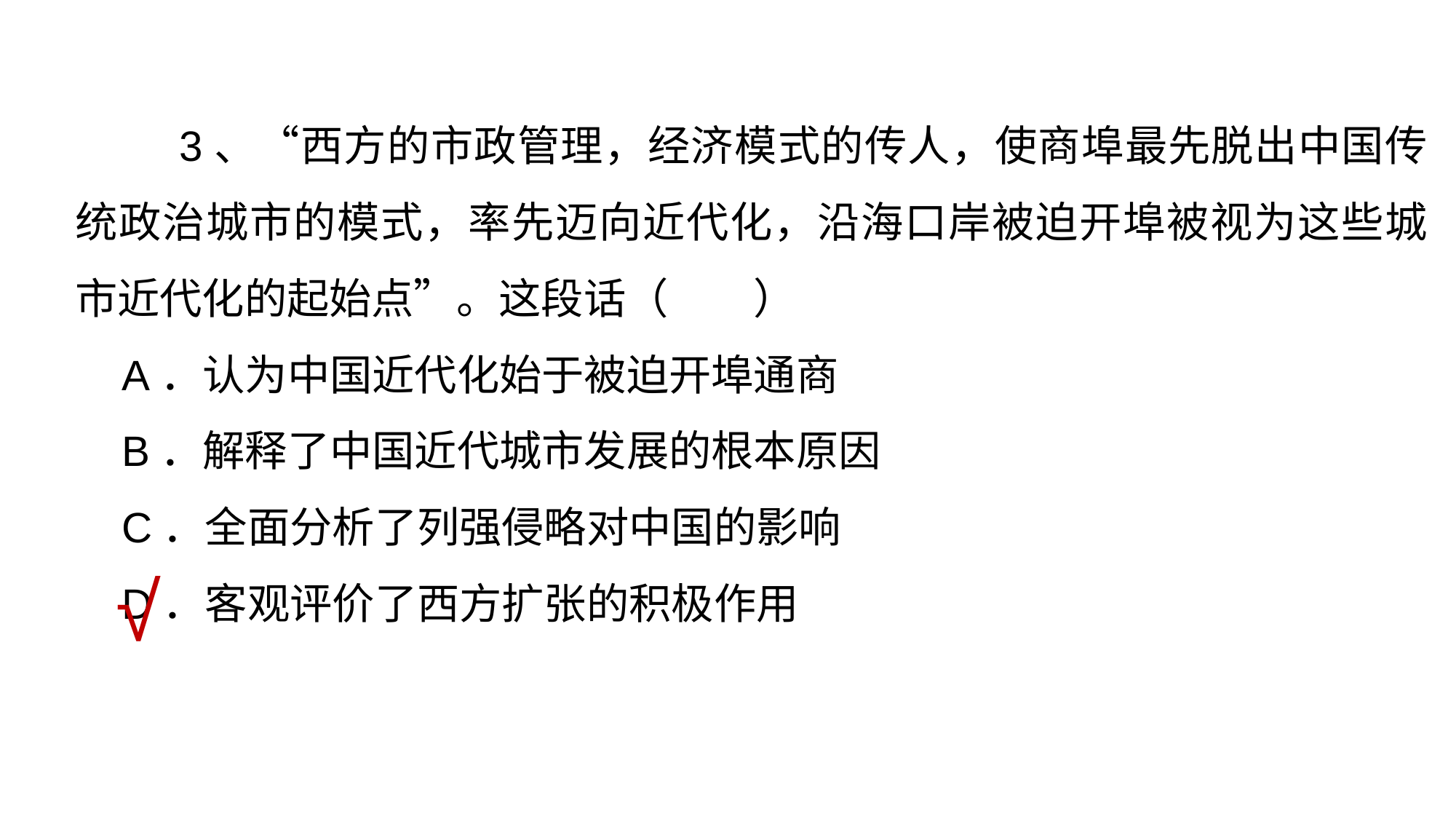

3、“西方的市政管理，经济模式的传人，使商埠最先脱出中国传统政治城市的模式，率先迈向近代化，沿海口岸被迫开埠被视为这些城市近代化的起始点”。这段话（　　）
      A．认为中国近代化始于被迫开埠通商
      B．解释了中国近代城市发展的根本原因
      C．全面分析了列强侵略对中国的影响
      D．客观评价了西方扩张的积极作用

√